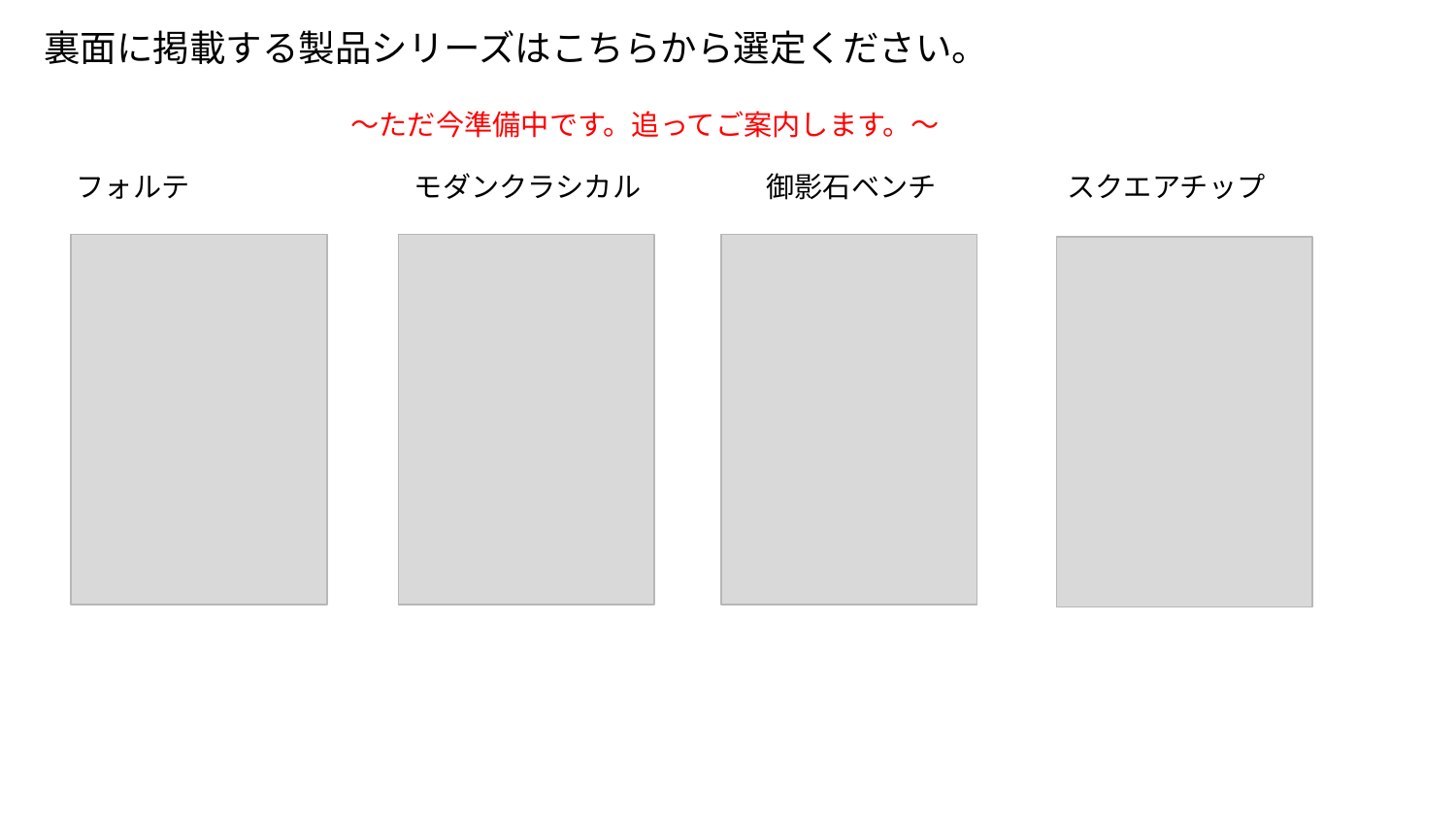

裏面に掲載する製品シリーズはこちらから選定ください。
～ただ今準備中です。追ってご案内します。～
フォルテ
モダンクラシカル
御影石ベンチ
スクエアチップ